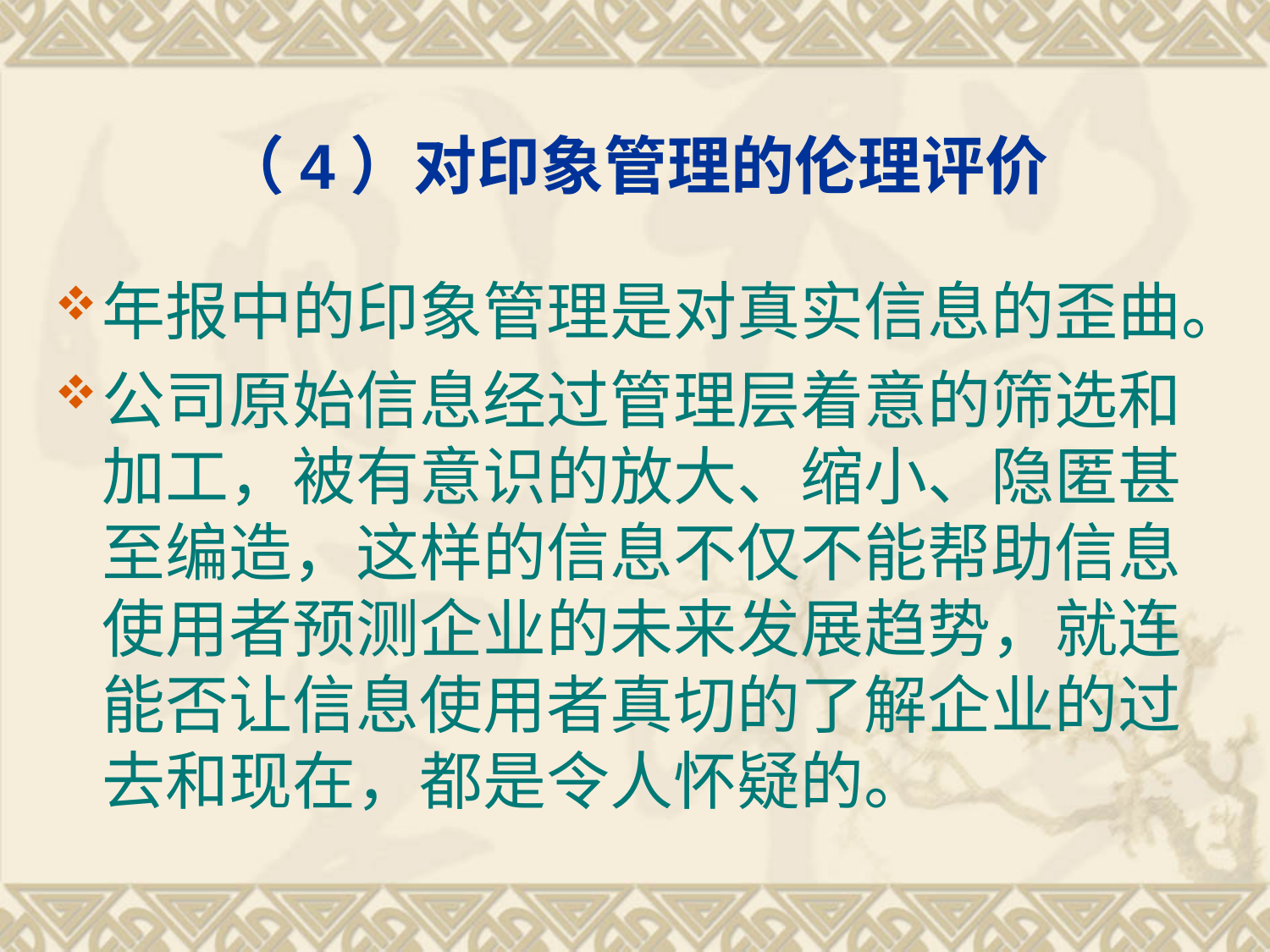

# （4）对印象管理的伦理评价
年报中的印象管理是对真实信息的歪曲。
公司原始信息经过管理层着意的筛选和加工，被有意识的放大、缩小、隐匿甚至编造，这样的信息不仅不能帮助信息使用者预测企业的未来发展趋势，就连能否让信息使用者真切的了解企业的过去和现在，都是令人怀疑的。